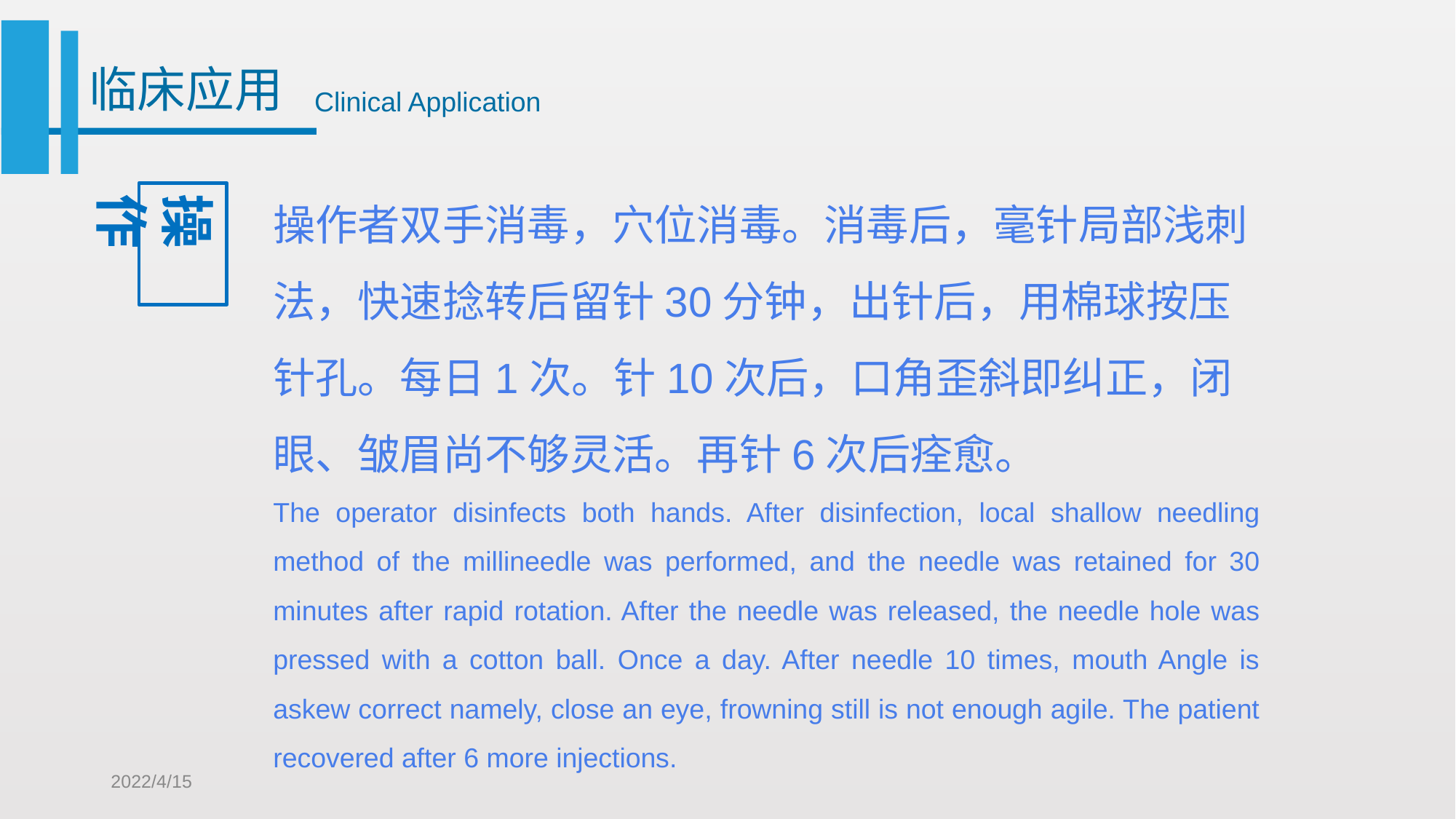

2022/4/15

临床应用
Clinical Application

操作者双手消毒，穴位消毒。消毒后，毫针局部浅刺法，快速捻转后留针30分钟，出针后，用棉球按压针孔。每日1次。针10次后，口角歪斜即纠正，闭眼、皱眉尚不够灵活。再针6次后痊愈。
The operator disinfects both hands. After disinfection, local shallow needling method of the millineedle was performed, and the needle was retained for 30 minutes after rapid rotation. After the needle was released, the needle hole was pressed with a cotton ball. Once a day. After needle 10 times, mouth Angle is askew correct namely, close an eye, frowning still is not enough agile. The patient recovered after 6 more injections.
操作